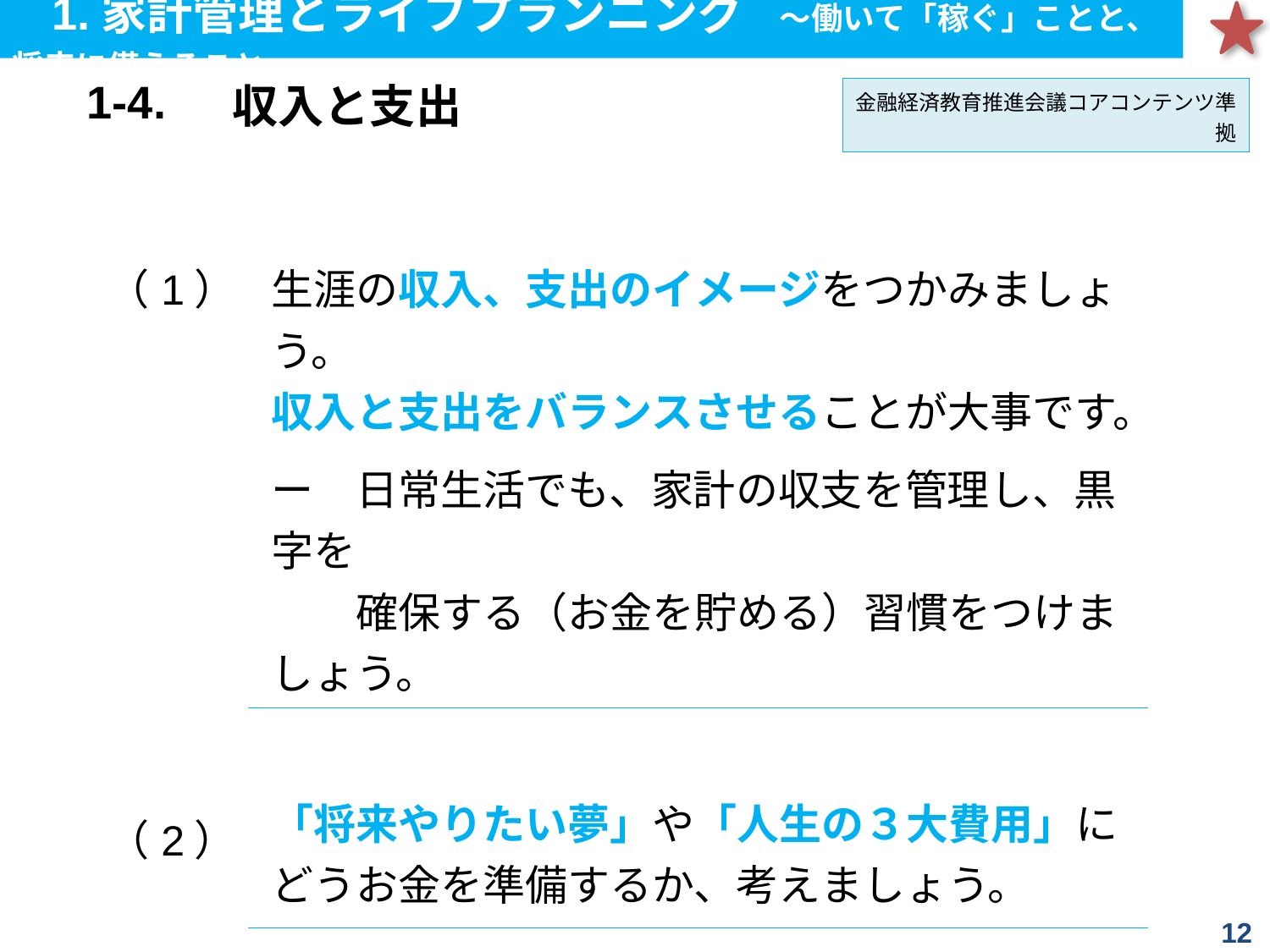

1.家計管理とライフプランニング　～働いて「稼ぐ」ことと、将来に備えること

| 1-4. | 収入と支出 |
| --- | --- |
金融経済教育推進会議コアコンテンツ準拠
| （1） | 生涯の収入、支出のイメージをつかみましょう。 収入と支出をバランスさせることが大事です。 ー　日常生活でも、家計の収支を管理し、黒字を 　　確保する（お金を貯める）習慣をつけましょう。 |
| --- | --- |
| （2） | 「将来やりたい夢」や「人生の３大費用」にどうお金を準備するか、考えましょう。 |
|  |  |